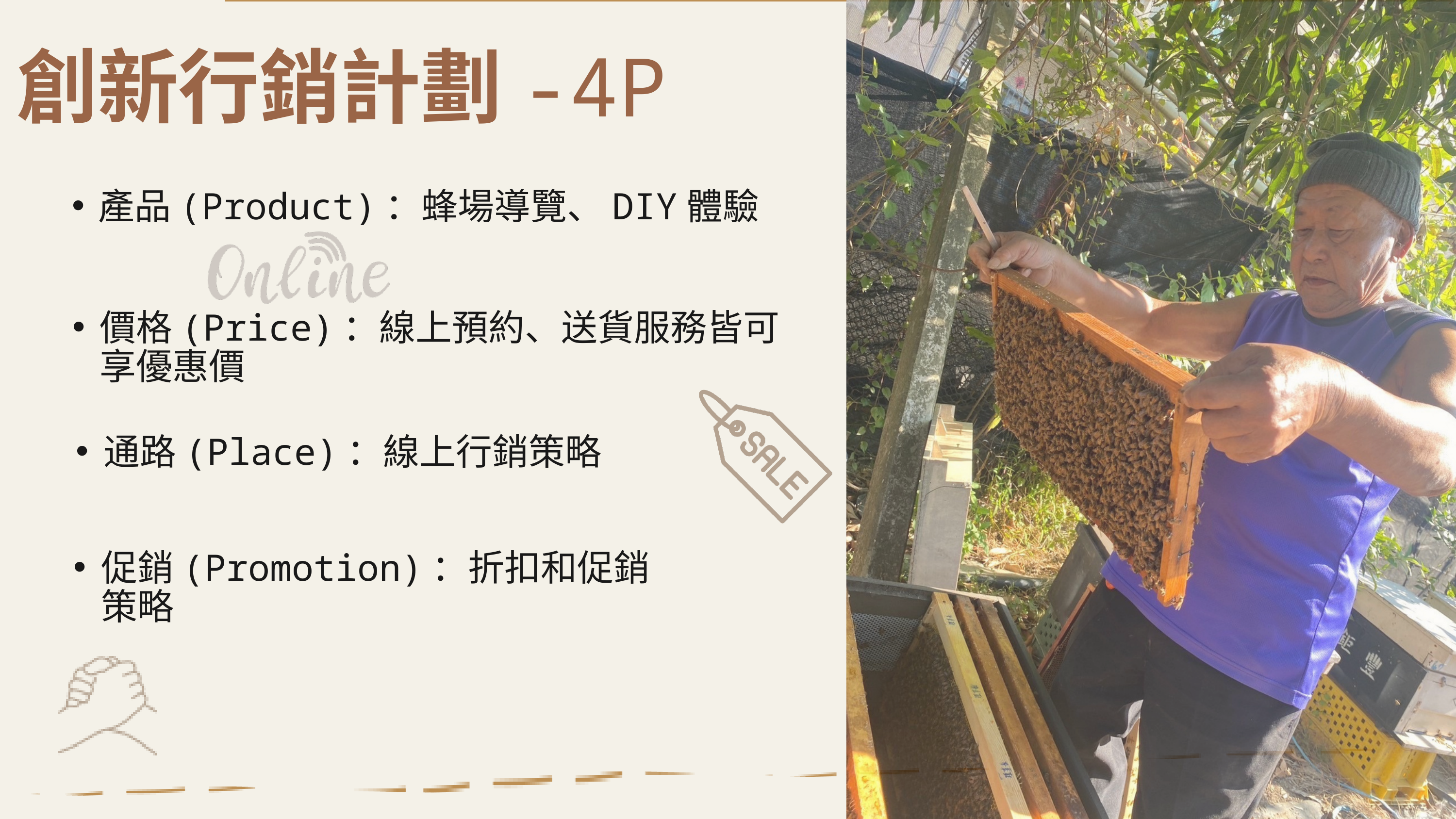

創新行銷計劃-4P
產品(Product)：蜂場導覽、DIY體驗

價格(Price)：線上預約、送貨服務皆可享優惠價

通路(Place)：線上行銷策略

促銷(Promotion)：折扣和促銷策略